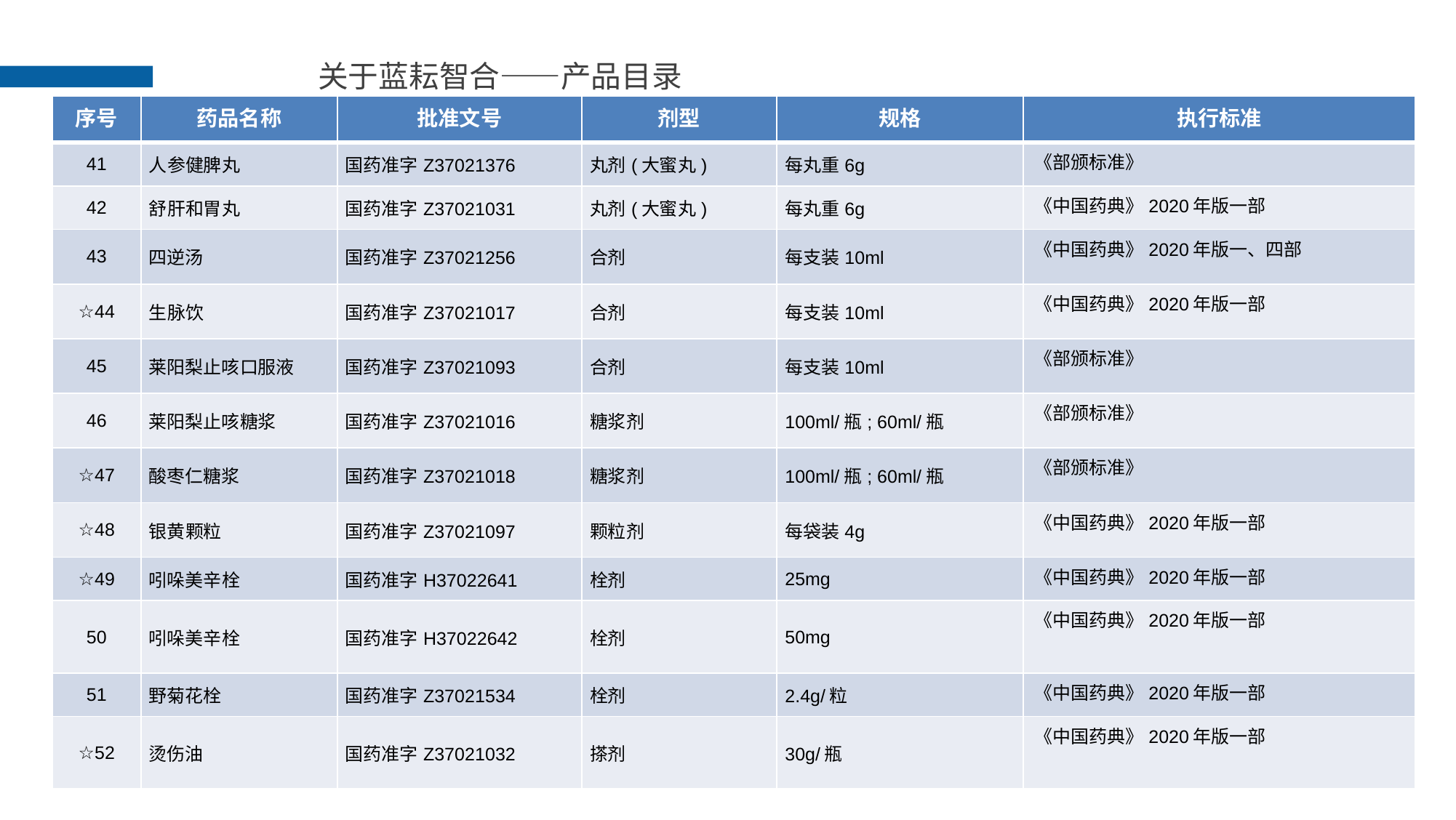

关于蓝耘智合——产品目录  ______________________________________________________

| 序号 | 药品名称 | 批准文号 | 剂型 | 规格 | 执行标准 |
| --- | --- | --- | --- | --- | --- |
| 41 | 人参健脾丸 | 国药准字Z37021376 | 丸剂(大蜜丸) | 每丸重6g | 《部颁标准》 |
| 42 | 舒肝和胃丸 | 国药准字Z37021031 | 丸剂(大蜜丸) | 每丸重6g | 《中国药典》2020年版一部 |
| 43 | 四逆汤 | 国药准字Z37021256 | 合剂 | 每支装10ml | 《中国药典》2020年版一、四部 |
| ☆44 | 生脉饮 | 国药准字Z37021017 | 合剂 | 每支装10ml | 《中国药典》2020年版一部 |
| 45 | 莱阳梨止咳口服液 | 国药准字Z37021093 | 合剂 | 每支装10ml | 《部颁标准》 |
| 46 | 莱阳梨止咳糖浆 | 国药准字Z37021016 | 糖浆剂 | 100ml/瓶; 60ml/瓶 | 《部颁标准》 |
| ☆47 | 酸枣仁糖浆 | 国药准字Z37021018 | 糖浆剂 | 100ml/瓶; 60ml/瓶 | 《部颁标准》 |
| ☆48 | 银黄颗粒 | 国药准字Z37021097 | 颗粒剂 | 每袋装4g | 《中国药典》2020年版一部 |
| ☆49 | 吲哚美辛栓 | 国药准字H37022641 | 栓剂 | 25mg | 《中国药典》2020年版一部 |
| 50 | 吲哚美辛栓 | 国药准字H37022642 | 栓剂 | 50mg | 《中国药典》2020年版一部 |
| 51 | 野菊花栓 | 国药准字Z37021534 | 栓剂 | 2.4g/粒 | 《中国药典》2020年版一部 |
| ☆52 | 烫伤油 | 国药准字Z37021032 | 搽剂 | 30g/瓶 | 《中国药典》2020年版一部 |